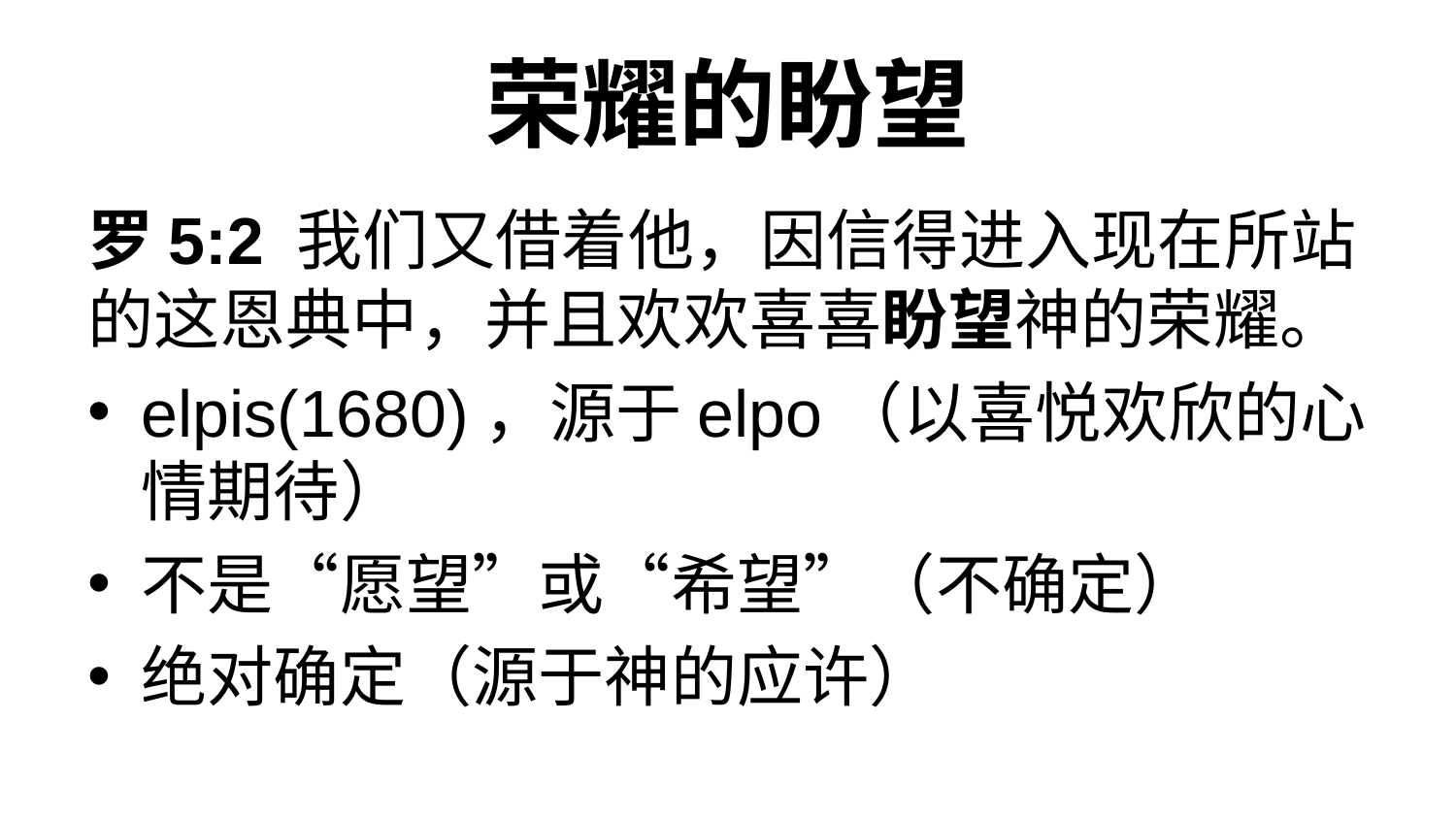

# 荣耀的盼望
罗5:2 我们又借着他，因信得进入现在所站的这恩典中，并且欢欢喜喜盼望神的荣耀。
elpis(1680)，源于elpo（以喜悦欢欣的心情期待）
不是“愿望”或“希望”（不确定）
绝对确定（源于神的应许）